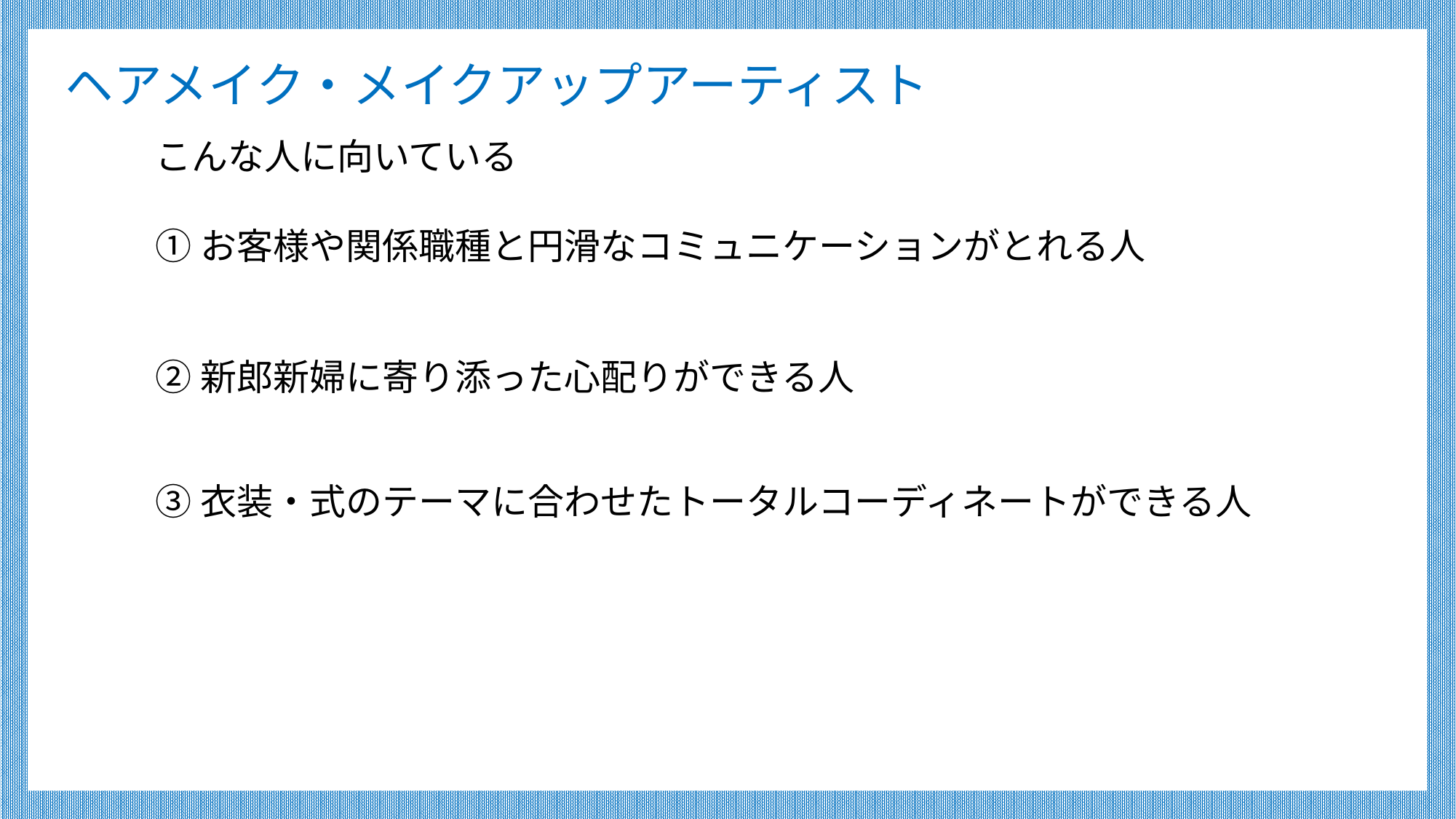

ヘアメイク・メイクアップアーティスト
こんな人に向いている
①お客様や関係職種と円滑なコミュニケーションがとれる人
②新郎新婦に寄り添った心配りができる人

③衣装・式のテーマに合わせたトータルコーディネートができる人